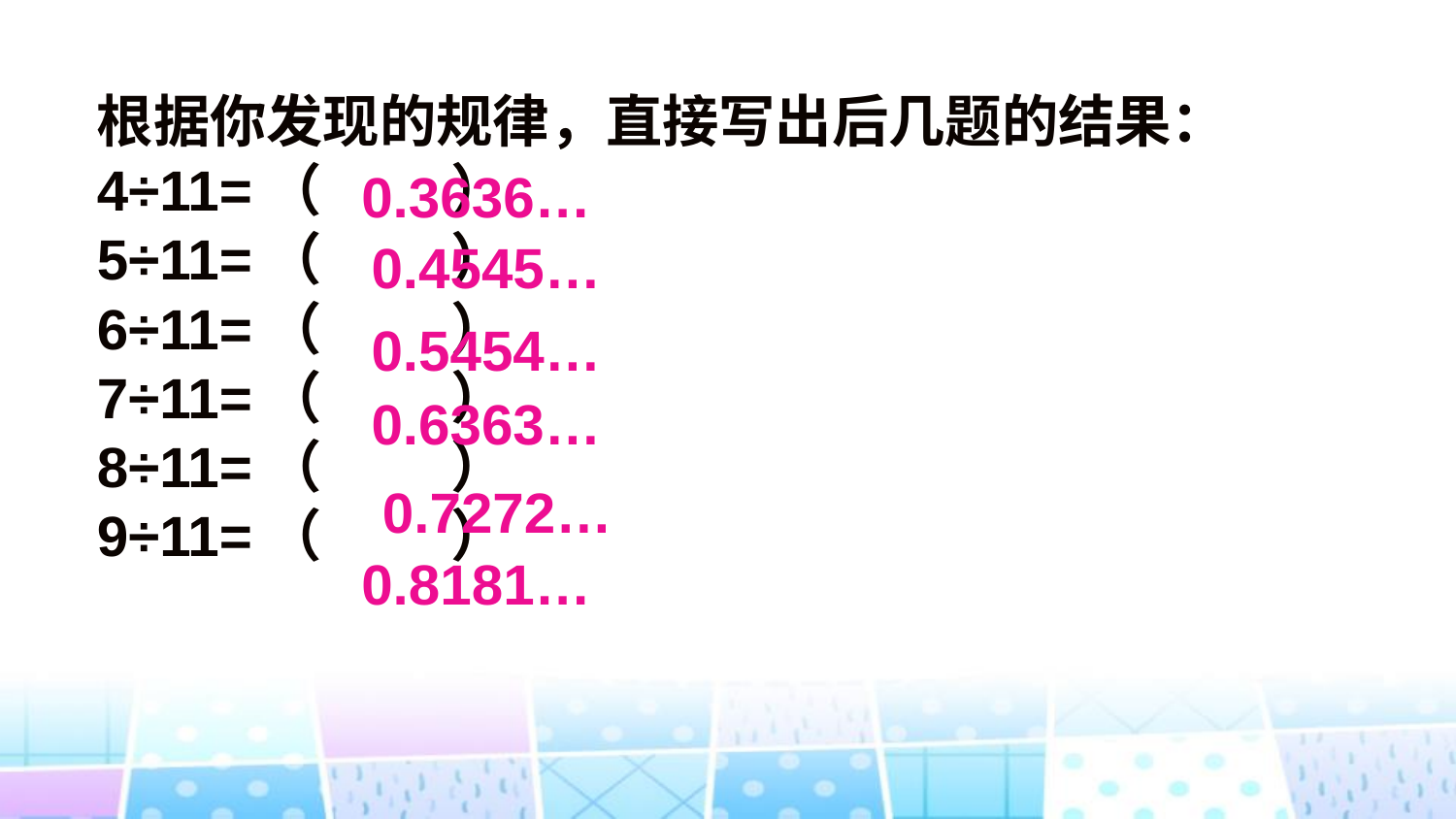

根据你发现的规律，直接写出后几题的结果：
4÷11=（          ）
5÷11=（          ）
6÷11=（          ）
7÷11=（          ）
8÷11=（          ）
9÷11=（          ）
0.3636…
0.4545…
0.5454…
0.6363…
0.7272…
0.8181…